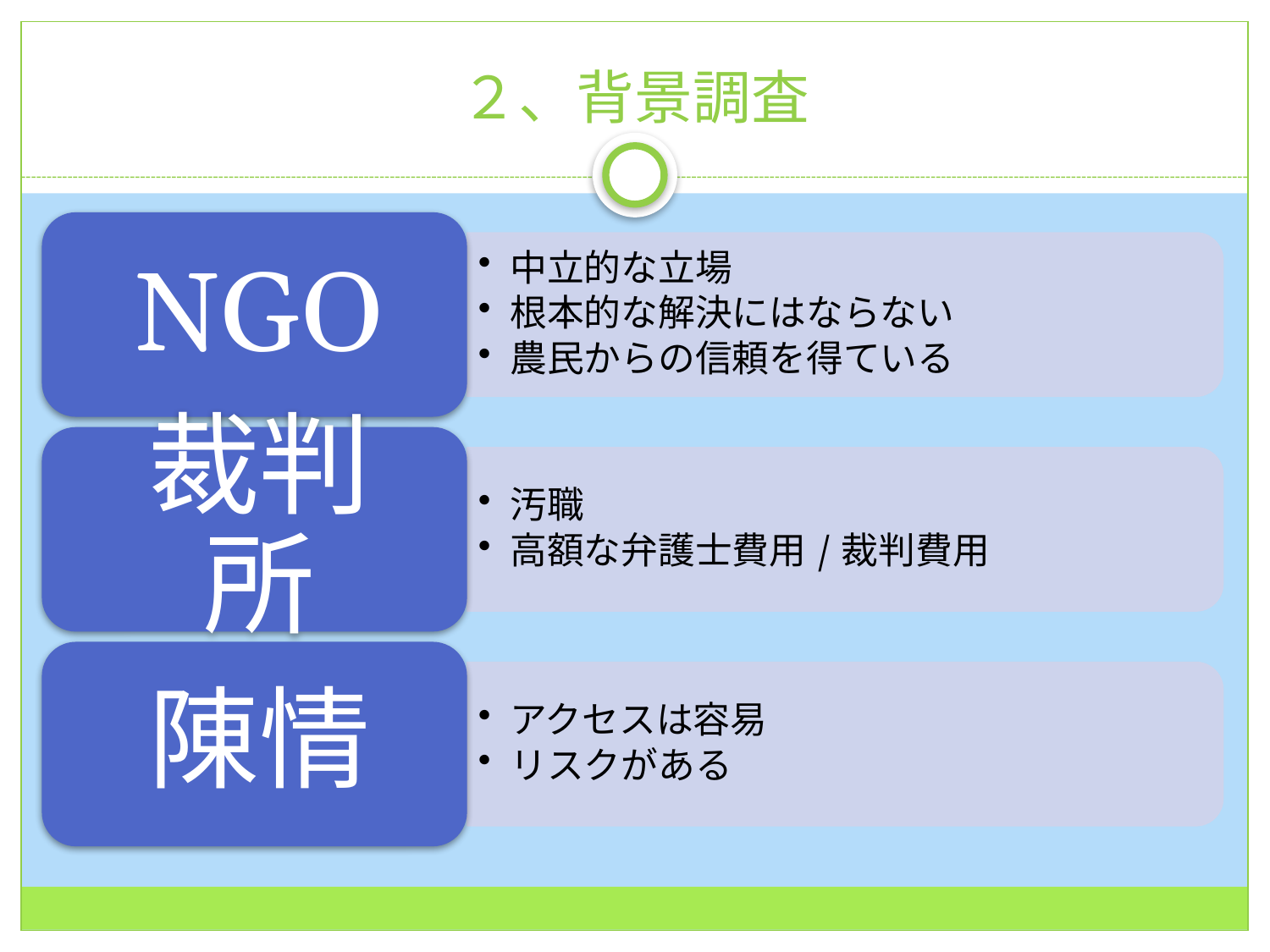

# ２、背景調査
中立的な立場
根本的な解決にはならない
農民からの信頼を得ている
NGO
汚職
高額な弁護士費用/裁判費用
裁判所
アクセスは容易
リスクがある
陳情